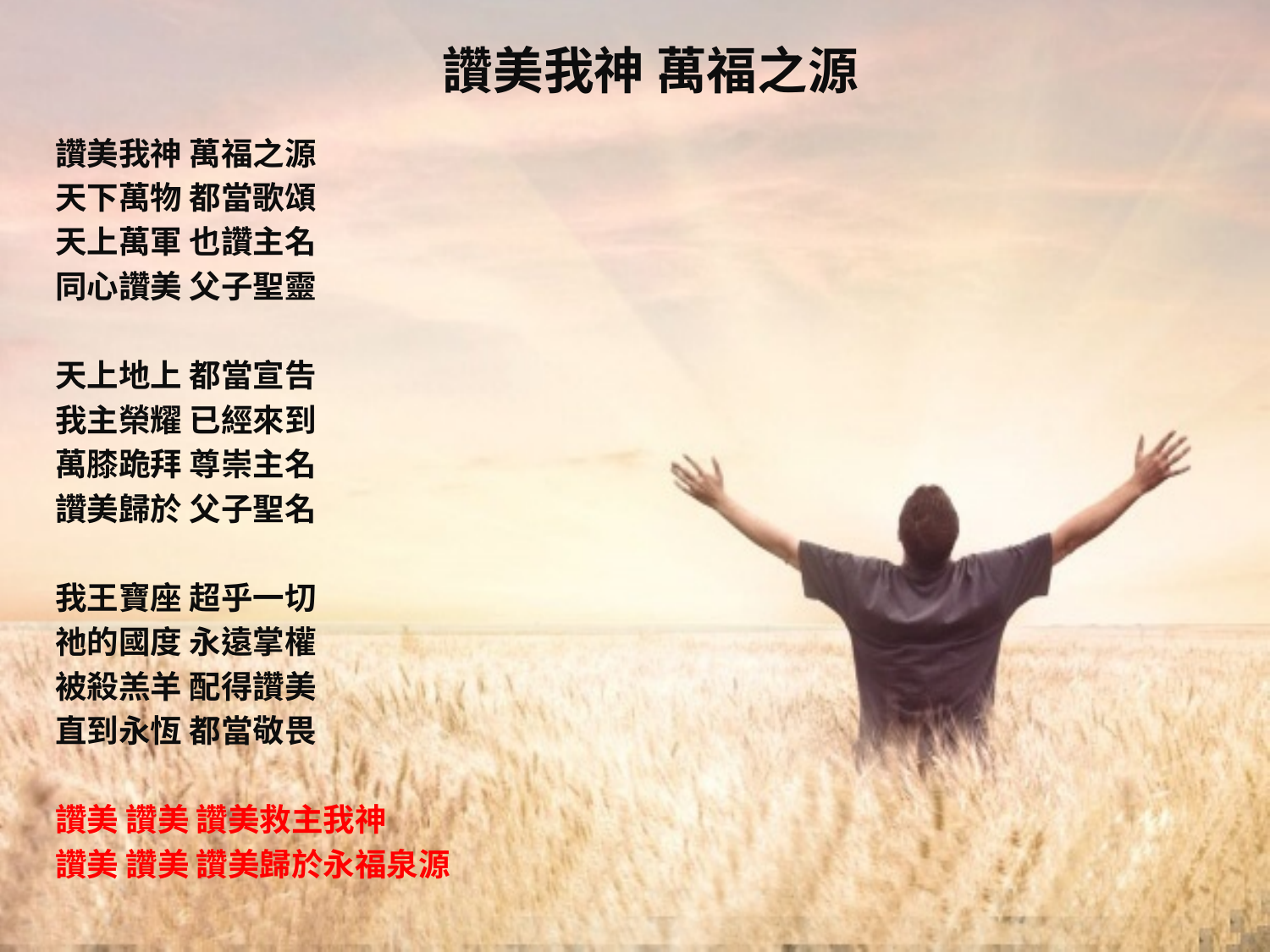

# 讚美我神 萬福之源
讚美我神 萬福之源
天下萬物 都當歌頌
天上萬軍 也讚主名
同心讚美 父子聖靈

天上地上 都當宣告
我主榮耀 已經來到
萬膝跪拜 尊崇主名
讚美歸於 父子聖名

我王寶座 超乎一切
祂的國度 永遠掌權
被殺羔羊 配得讚美
直到永恆 都當敬畏

讚美 讚美 讚美救主我神
讚美 讚美 讚美歸於永福泉源